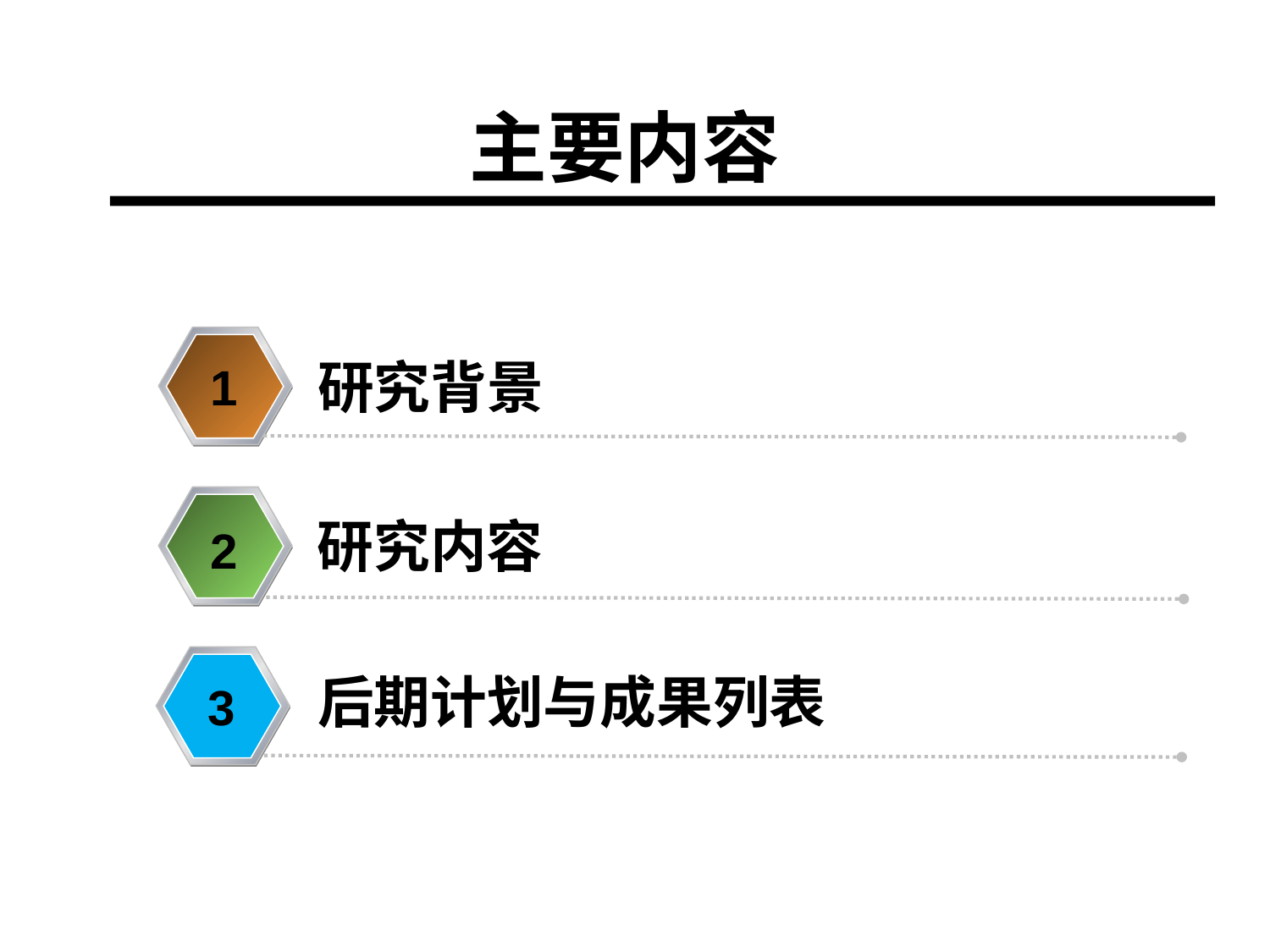

主要内容

研究背景
1

研究内容
2

后期计划与成果列表
3